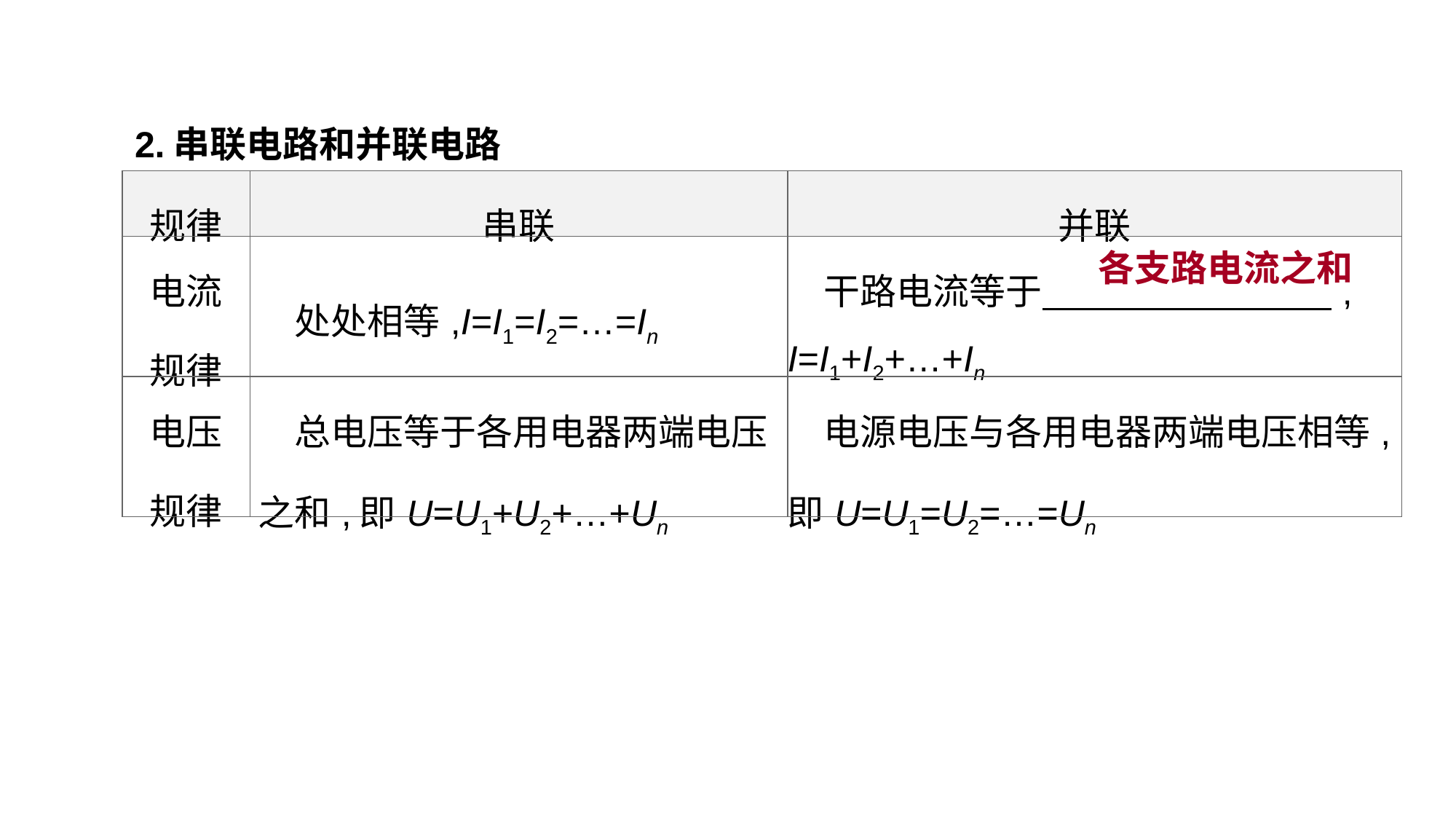

2.串联电路和并联电路
| 规律 | 串联 | 并联 |
| --- | --- | --- |
| 电流 规律 | 处处相等,I=I1=I2=…=In | 干路电流等于　 　 　, I=I1+I2+…+In |
| 电压 规律 | 总电压等于各用电器两端电压之和,即U=U1+U2+…+Un | 电源电压与各用电器两端电压相等,即U=U1=U2=…=Un |
各支路电流之和